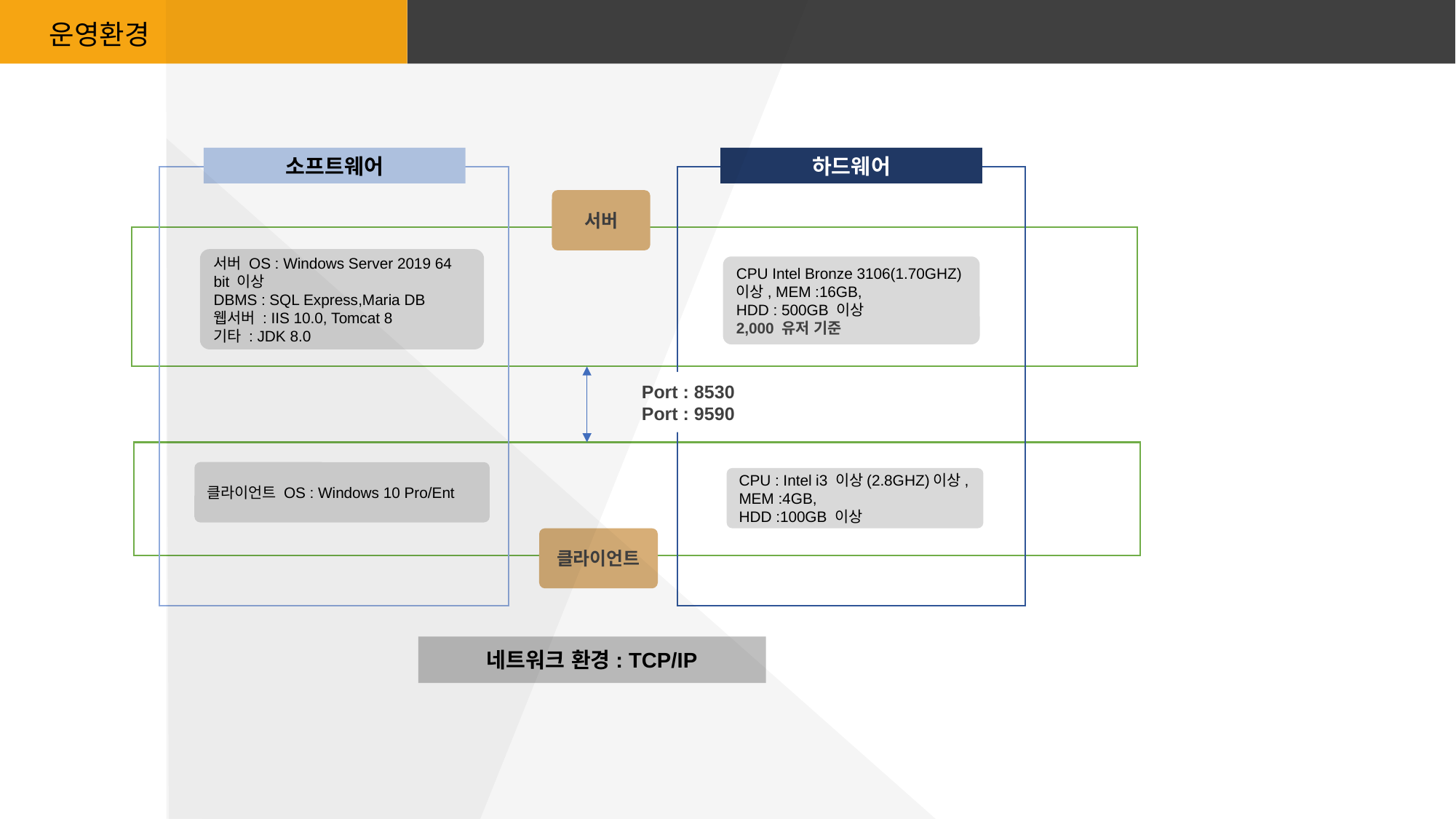

운영환경

소프트웨어
하드웨어

네트워크 환경: TCP/IP

서버

서버 OS : Windows Server 2019 64 bit 이상
DBMS : SQL Express,Maria DB
웹서버 : IIS 10.0, Tomcat 8
기타 : JDK 8.0
CPU Intel Bronze 3106(1.70GHZ)이상, MEM :16GB,
HDD : 500GB 이상
2,000 유저 기준
Port : 8530
Port : 9590

클라이언트 OS : Windows 10 Pro/Ent
CPU : Intel i3 이상(2.8GHZ)이상, MEM :4GB,
HDD :100GB 이상
클라이언트